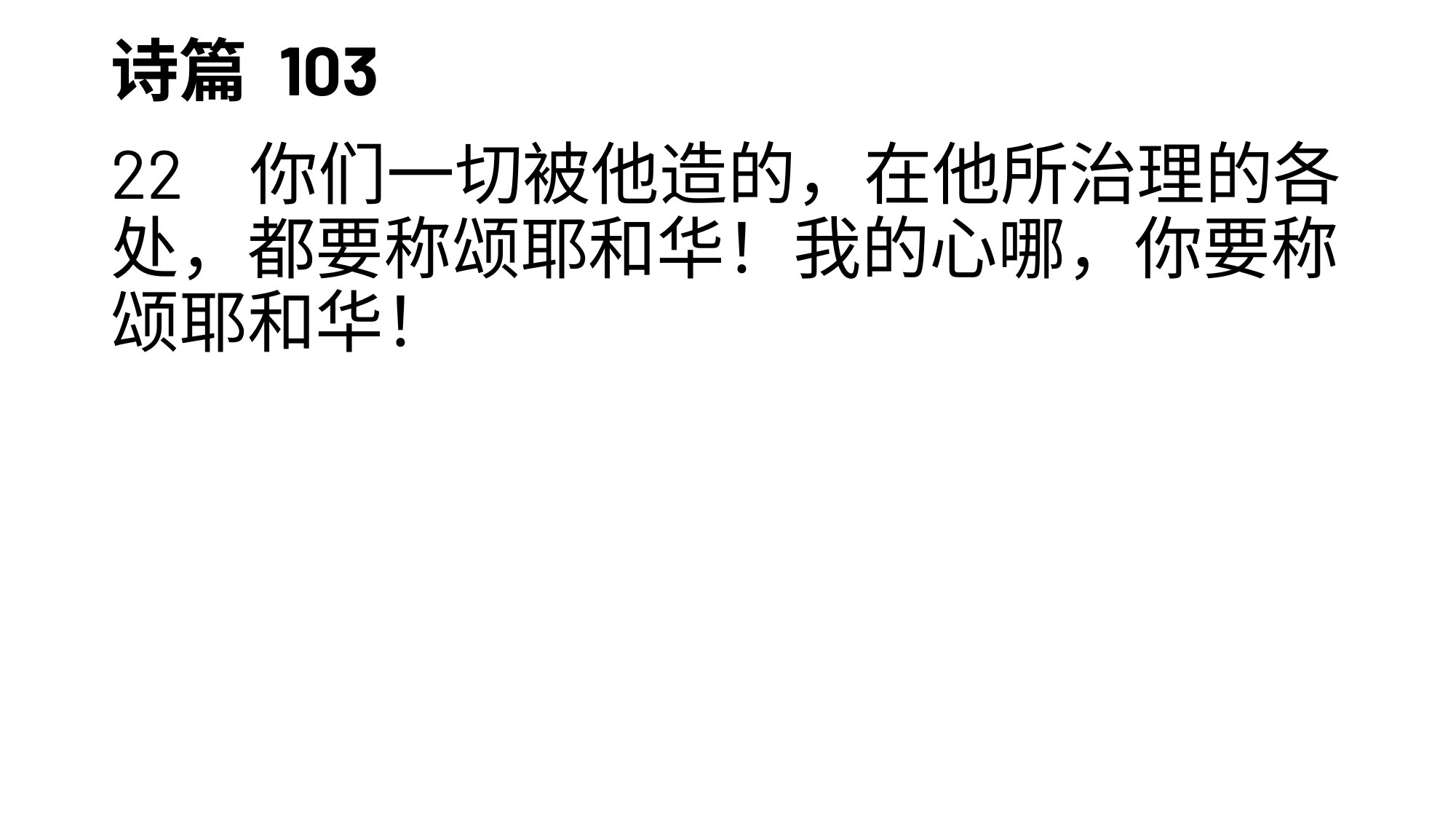

# 诗篇 103
22	 你们一切被他造的，在他所治理的各处，都要称颂耶和华！我的心哪，你要称颂耶和华！